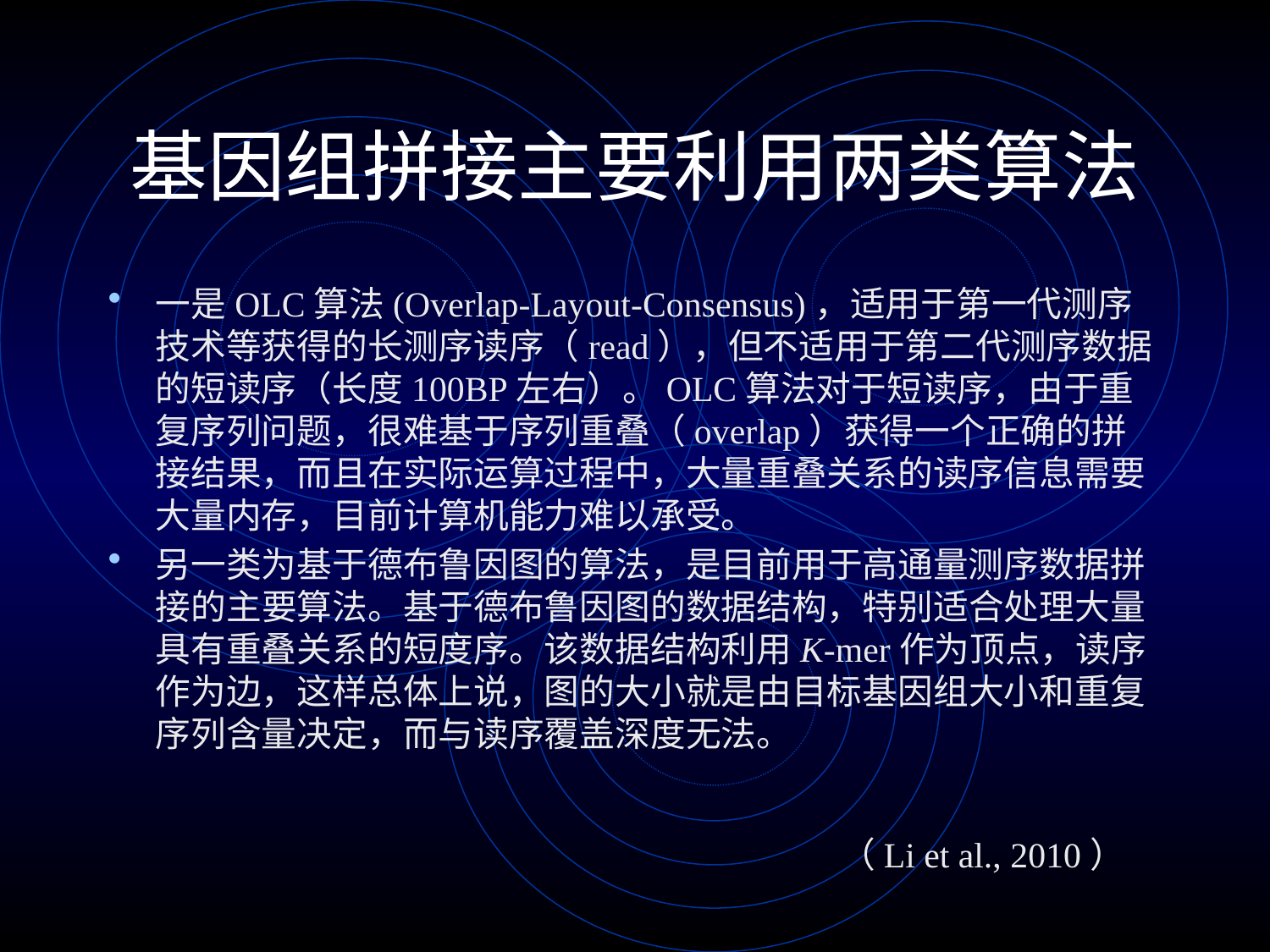

# 基因组拼接主要利用两类算法
一是OLC算法(Overlap-Layout-Consensus)，适用于第一代测序技术等获得的长测序读序（read），但不适用于第二代测序数据的短读序（长度100BP左右）。OLC算法对于短读序，由于重复序列问题，很难基于序列重叠（overlap）获得一个正确的拼接结果，而且在实际运算过程中，大量重叠关系的读序信息需要大量内存，目前计算机能力难以承受。
另一类为基于德布鲁因图的算法，是目前用于高通量测序数据拼接的主要算法。基于德布鲁因图的数据结构，特别适合处理大量具有重叠关系的短度序。该数据结构利用K-mer作为顶点，读序作为边，这样总体上说，图的大小就是由目标基因组大小和重复序列含量决定，而与读序覆盖深度无法。
（Li et al., 2010）